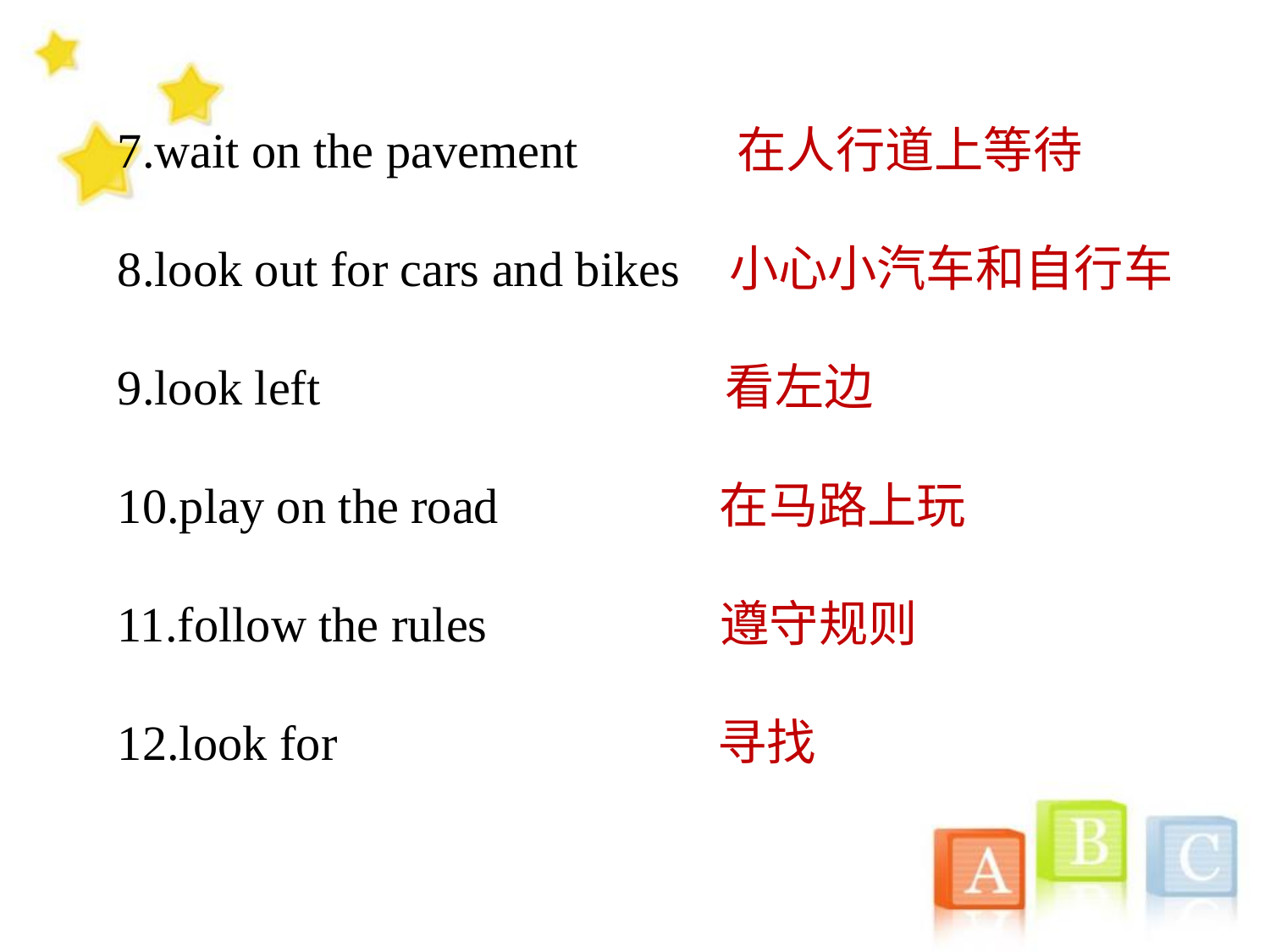

7.wait on the pavement            在人行道上等待
8.look out for cars and bikes   小心小汽车和自行车
9.look left                                看左边
10.play on the road                 在马路上玩
11.follow the rules                  遵守规则
12.look for                              寻找